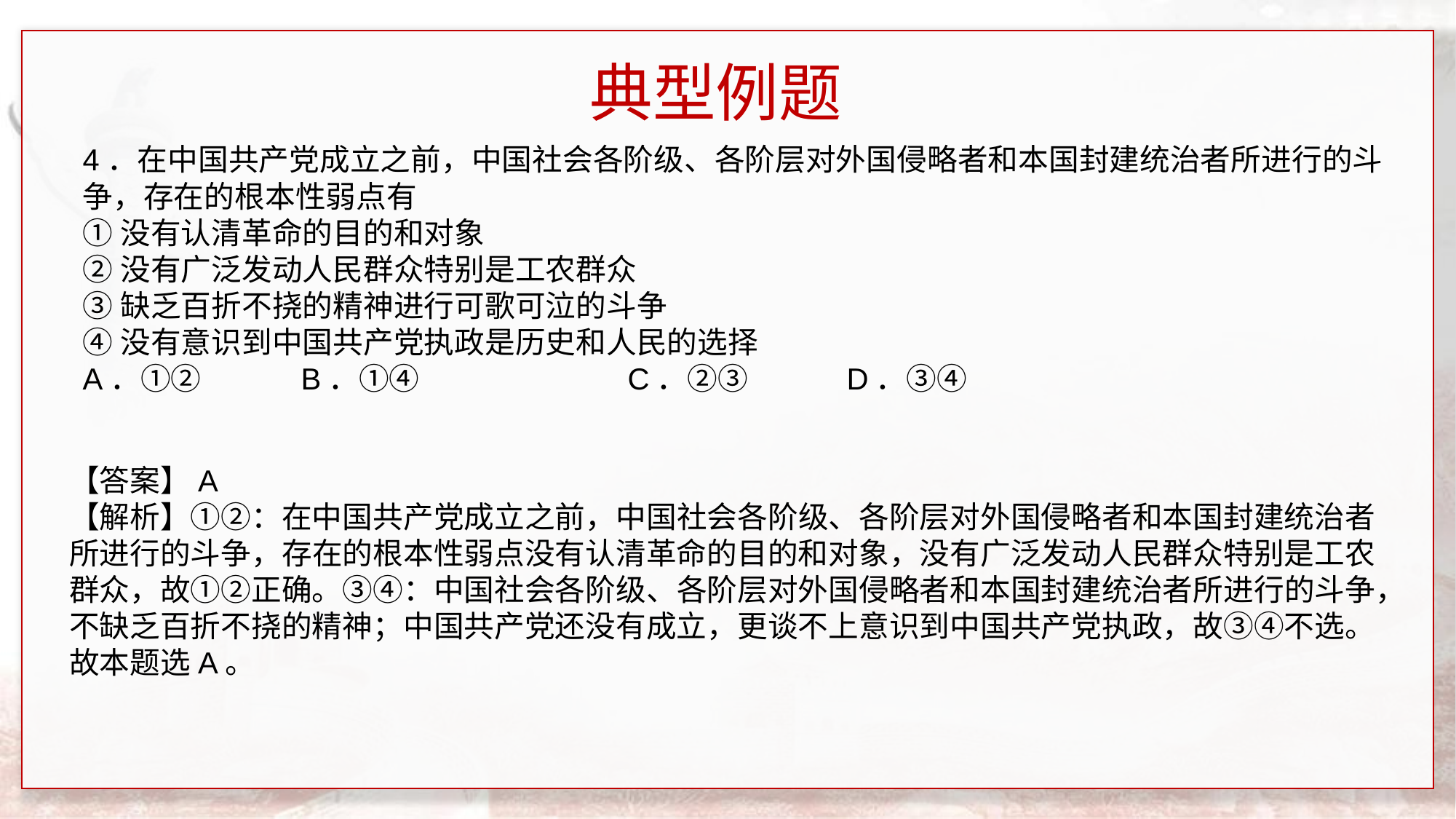

典型例题
4．在中国共产党成立之前，中国社会各阶级、各阶层对外国侵略者和本国封建统治者所进行的斗争，存在的根本性弱点有
①没有认清革命的目的和对象
②没有广泛发动人民群众特别是工农群众
③缺乏百折不挠的精神进行可歌可泣的斗争
④没有意识到中国共产党执政是历史和人民的选择
A．①②	B．①④	               C．②③	D．③④
【答案】A
【解析】①②：在中国共产党成立之前，中国社会各阶级、各阶层对外国侵略者和本国封建统治者所进行的斗争，存在的根本性弱点没有认清革命的目的和对象，没有广泛发动人民群众特别是工农群众，故①②正确。③④：中国社会各阶级、各阶层对外国侵略者和本国封建统治者所进行的斗争，不缺乏百折不挠的精神；中国共产党还没有成立，更谈不上意识到中国共产党执政，故③④不选。故本题选A。